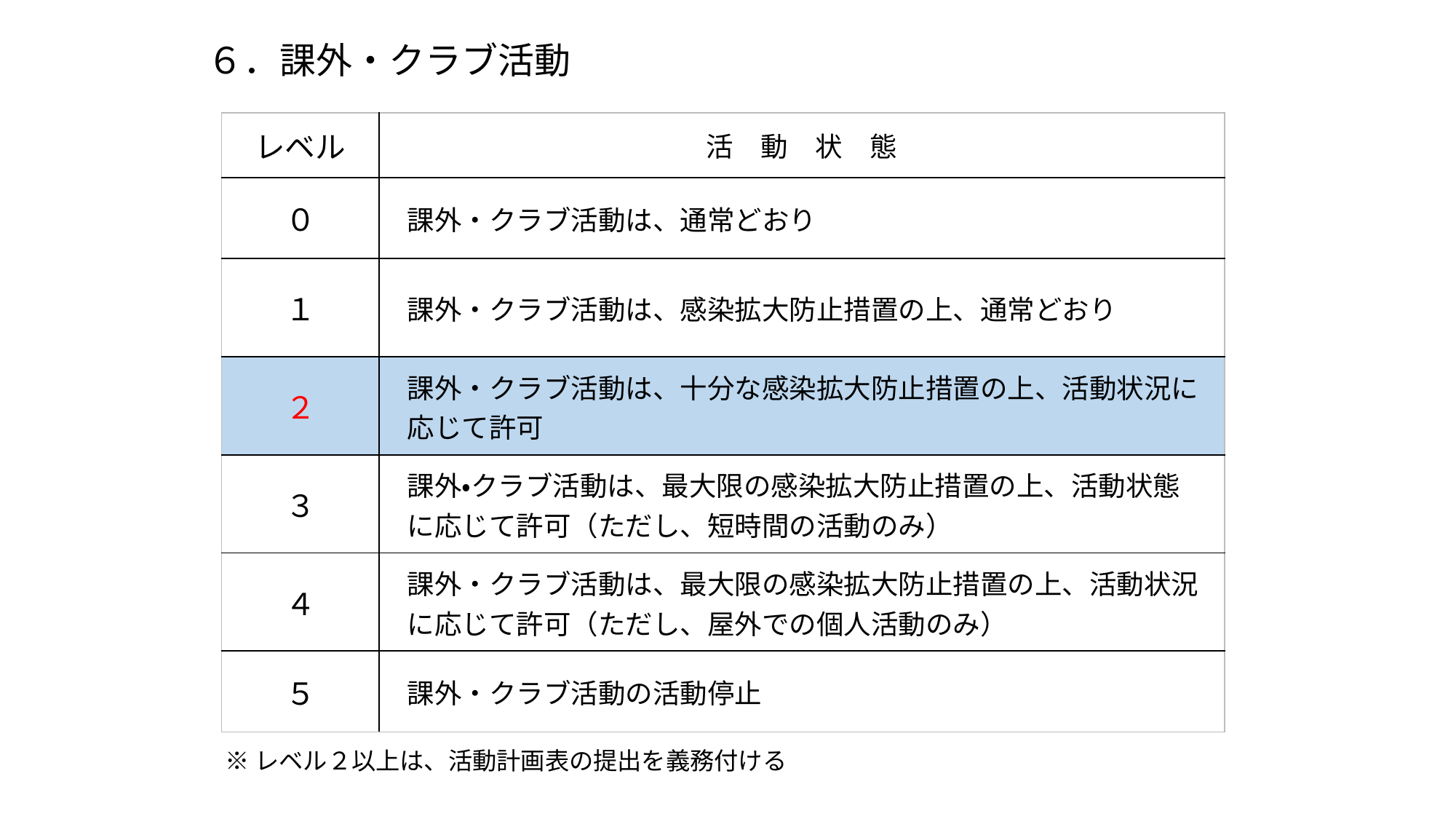

６．課外・クラブ活動
| レベル | 活　動　状　態 |
| --- | --- |
| ０ | 課外・クラブ活動は、通常どおり |
| １ | 課外・クラブ活動は、感染拡大防止措置の上、通常どおり |
| ２ | 課外・クラブ活動は、十分な感染拡大防止措置の上、活動状況に 　応じて許可 |
| ３ | 課外・クラブ活動は、最大限の感染拡大防止措置の上、活動状態 　に応じて許可（ただし、短時間の活動のみ） |
| ４ | 課外・クラブ活動は、最大限の感染拡大防止措置の上、活動状況 　に応じて許可（ただし、屋外での個人活動のみ） |
| ５ | 課外・クラブ活動の活動停止 |
※レベル２以上は、活動計画表の提出を義務付ける